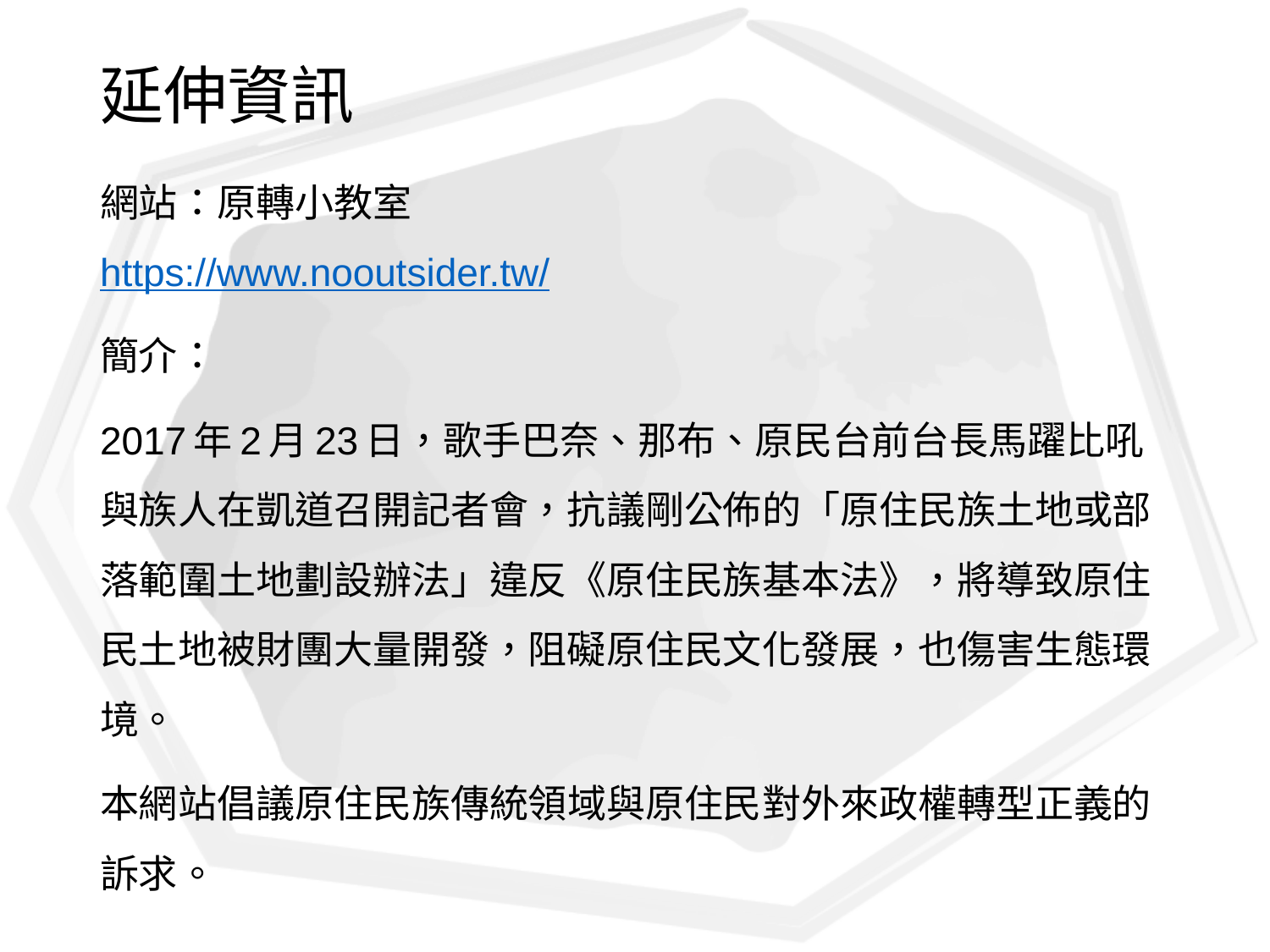

# 延伸資訊
網站：原轉小教室
https://www.nooutsider.tw/
簡介：
2017年2月23日，歌手巴奈、那布、原民台前台長馬躍比吼與族人在凱道召開記者會，抗議剛公佈的「原住民族土地或部落範圍土地劃設辦法」違反《原住民族基本法》，將導致原住民土地被財團大量開發，阻礙原住民文化發展，也傷害生態環境。
本網站倡議原住民族傳統領域與原住民對外來政權轉型正義的訴求。